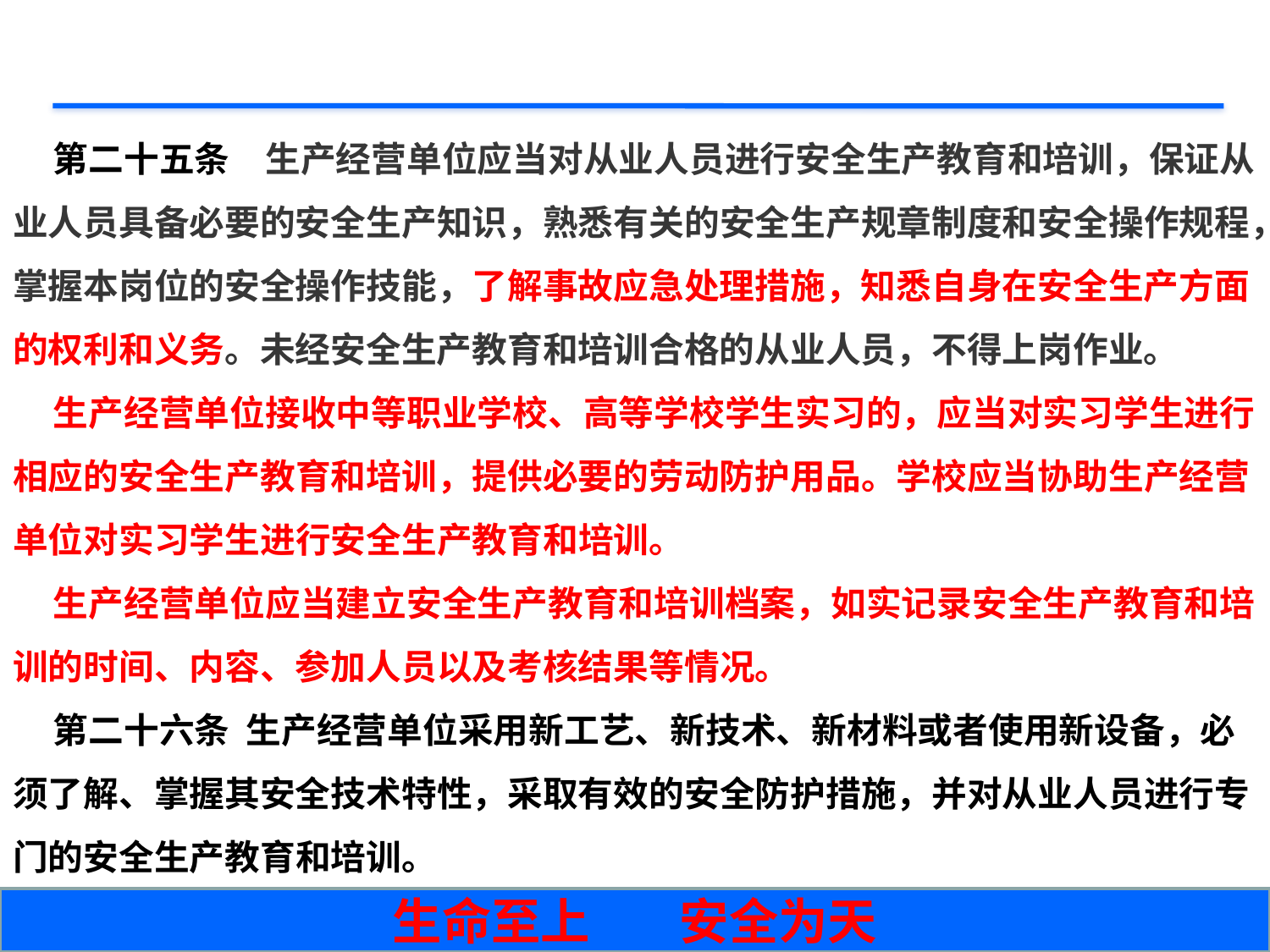

第二十五条　生产经营单位应当对从业人员进行安全生产教育和培训，保证从业人员具备必要的安全生产知识，熟悉有关的安全生产规章制度和安全操作规程，掌握本岗位的安全操作技能，了解事故应急处理措施，知悉自身在安全生产方面的权利和义务。未经安全生产教育和培训合格的从业人员，不得上岗作业。
    生产经营单位接收中等职业学校、高等学校学生实习的，应当对实习学生进行相应的安全生产教育和培训，提供必要的劳动防护用品。学校应当协助生产经营单位对实习学生进行安全生产教育和培训。
    生产经营单位应当建立安全生产教育和培训档案，如实记录安全生产教育和培训的时间、内容、参加人员以及考核结果等情况。
    第二十六条  生产经营单位采用新工艺、新技术、新材料或者使用新设备，必须了解、掌握其安全技术特性，采取有效的安全防护措施，并对从业人员进行专门的安全生产教育和培训。